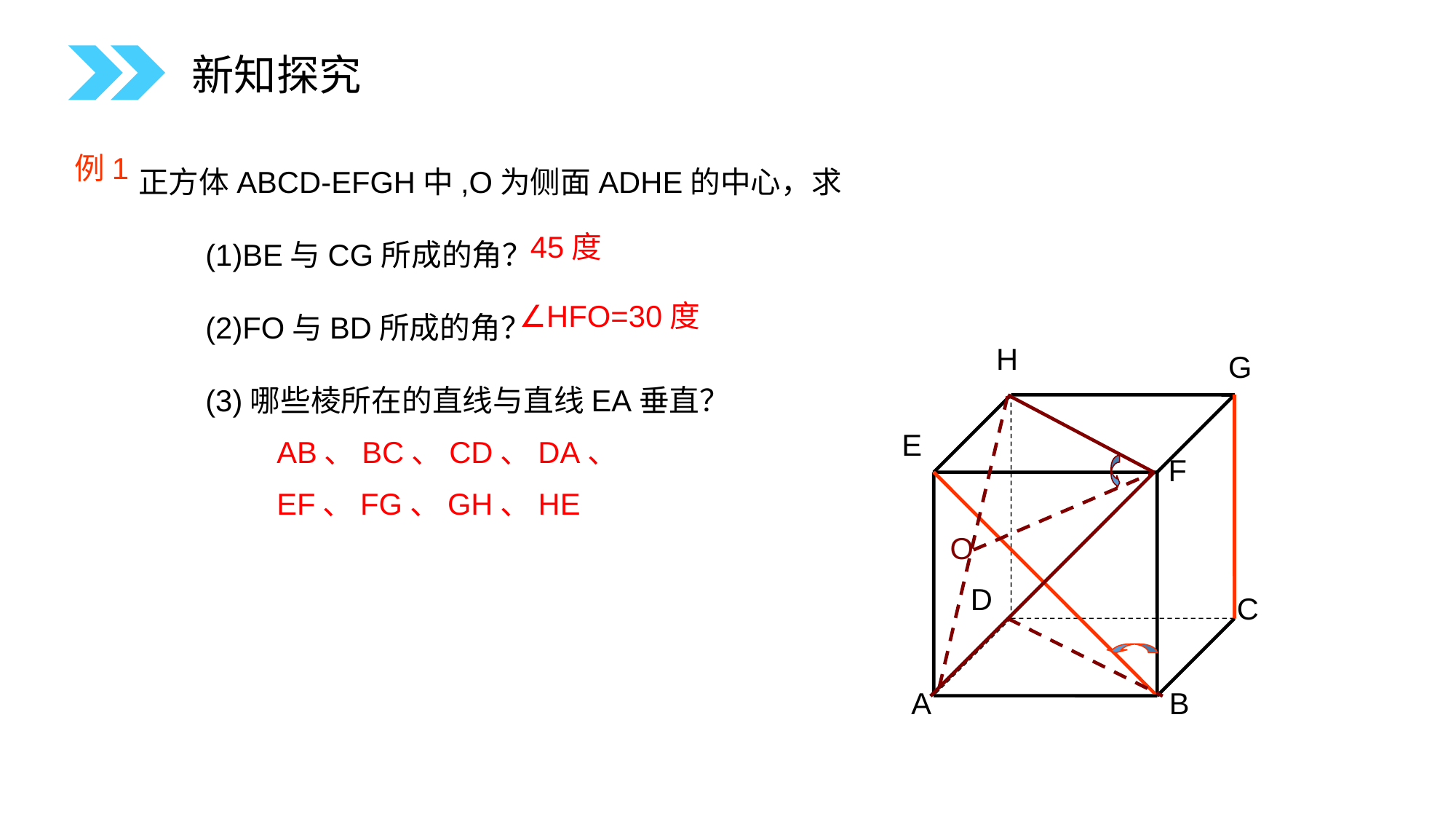

新知探究
正方体ABCD-EFGH中,O为侧面ADHE的中心，求
        (1)BE与CG所成的角？
        (2)FO与BD所成的角？
        (3)哪些棱所在的直线与直线EA垂直？
例1
45度
∠HFO=30度
H
G

E
F

D
C
A
B

AB、BC、CD、DA、
EF、FG、GH、HE

O